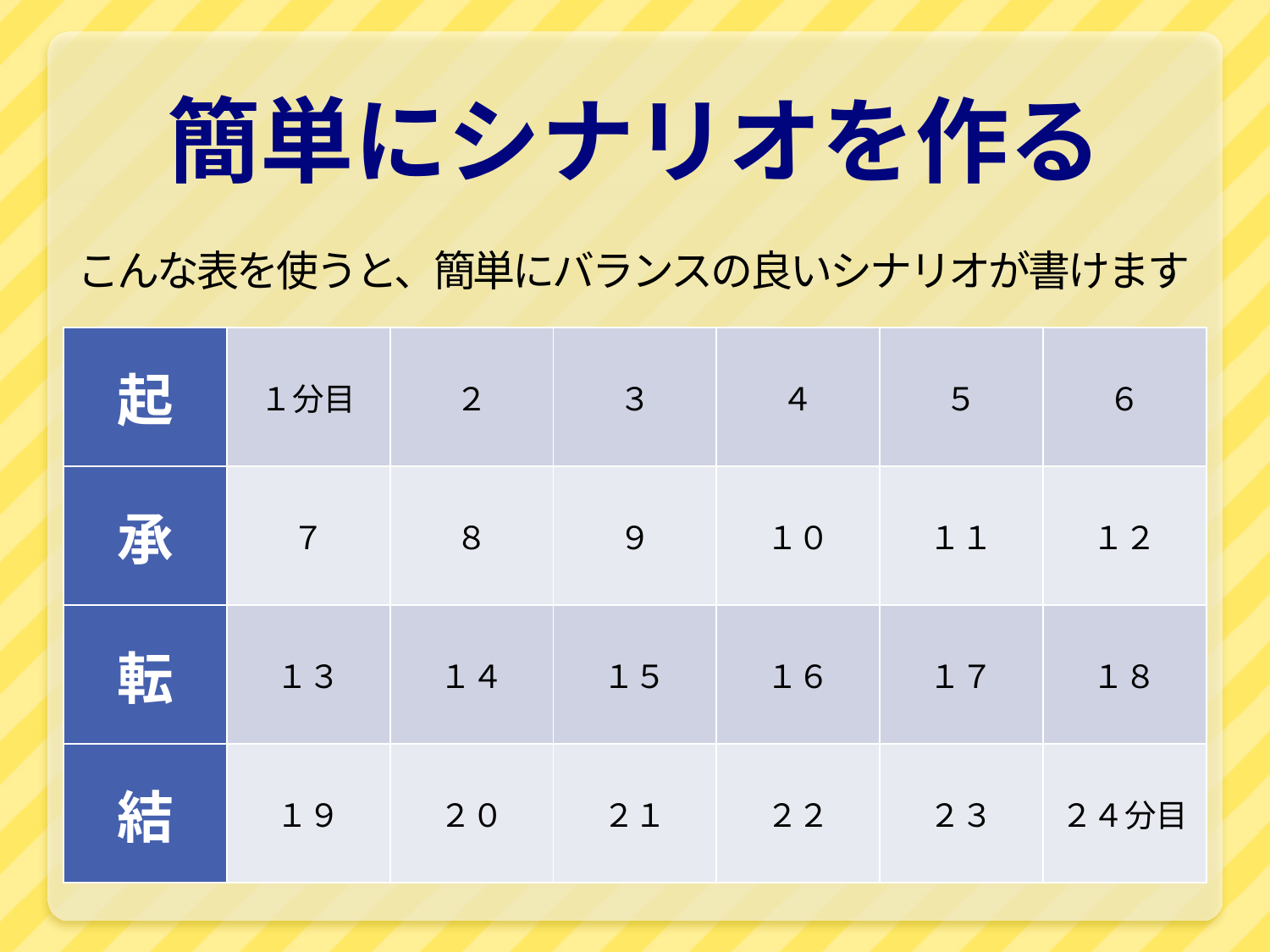

# 簡単にシナリオを作る
こんな表を使うと、簡単にバランスの良いシナリオが書けます
| 起 | １分目 | ２ | ３ | ４ | ５ | ６ |
| --- | --- | --- | --- | --- | --- | --- |
| 承 | ７ | ８ | ９ | １０ | １１ | １２ |
| 転 | １３ | １４ | １５ | １６ | １７ | １８ |
| 結 | １９ | ２０ | ２１ | ２２ | ２３ | ２４分目 |